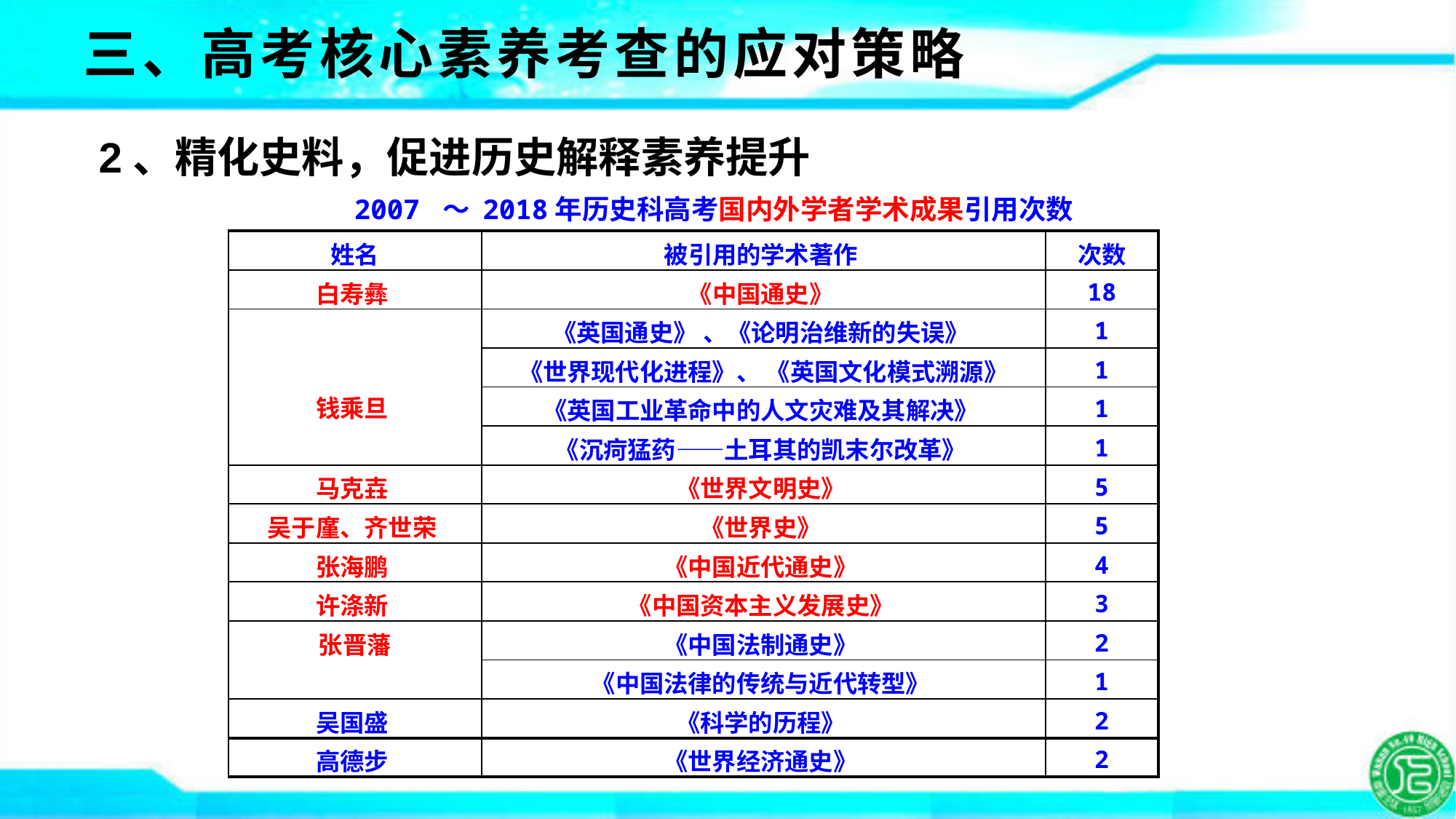

三、高考核心素养考查的应对策略
2、精化史料，促进历史解释素养提升
2007 ～ 2018年历史科高考国内外学者学术成果引用次数
| 姓名 | 被引用的学术著作 | 次数 |
| --- | --- | --- |
| 白寿彝 | 《中国通史》 | 18 |
| 钱乘旦 | 《英国通史》 、《论明治维新的失误》 | 1 |
|  | 《世界现代化进程》、 《英国文化模式溯源》 | 1 |
|  | 《英国工业革命中的人文灾难及其解决》 | 1 |
|  | 《沉疴猛药——土耳其的凯末尔改革》 | 1 |
| 马克壵 | 《世界文明史》 | 5 |
| 吴于廑、齐世荣 | 《世界史》 | 5 |
| 张海鹏 | 《中国近代通史》 | 4 |
| 许涤新 | 《中国资本主义发展史》 | 3 |
| 张晋藩 | 《中国法制通史》 | 2 |
|  | 《中国法律的传统与近代转型》 | 1 |
| 吴国盛 | 《科学的历程》 | 2 |
| 高德步 | 《世界经济通史》 | 2 |